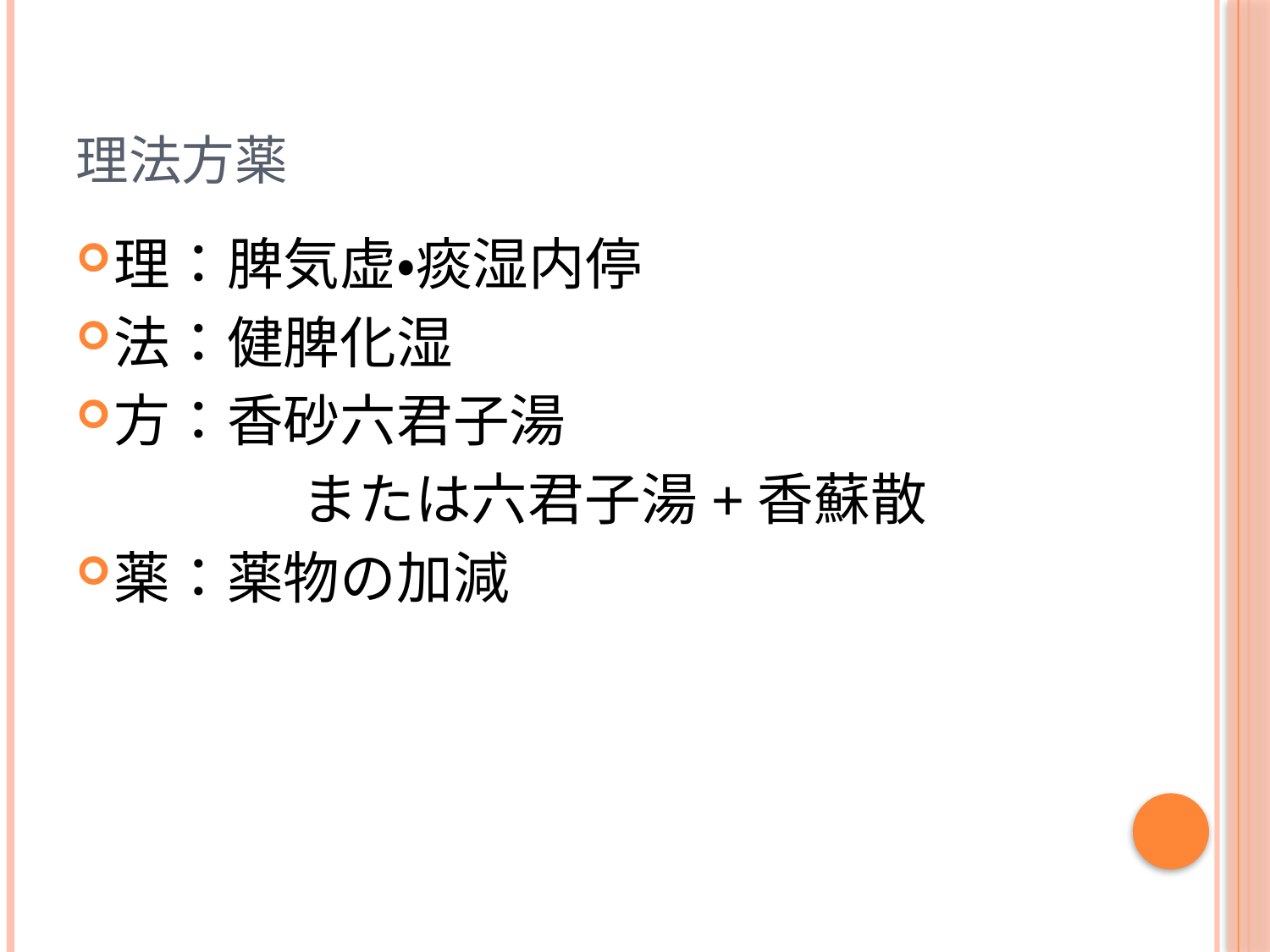

# 理法方薬
理：脾気虚・痰湿内停
法：健脾化湿
方：香砂六君子湯
　　　　または六君子湯+香蘇散
薬：薬物の加減